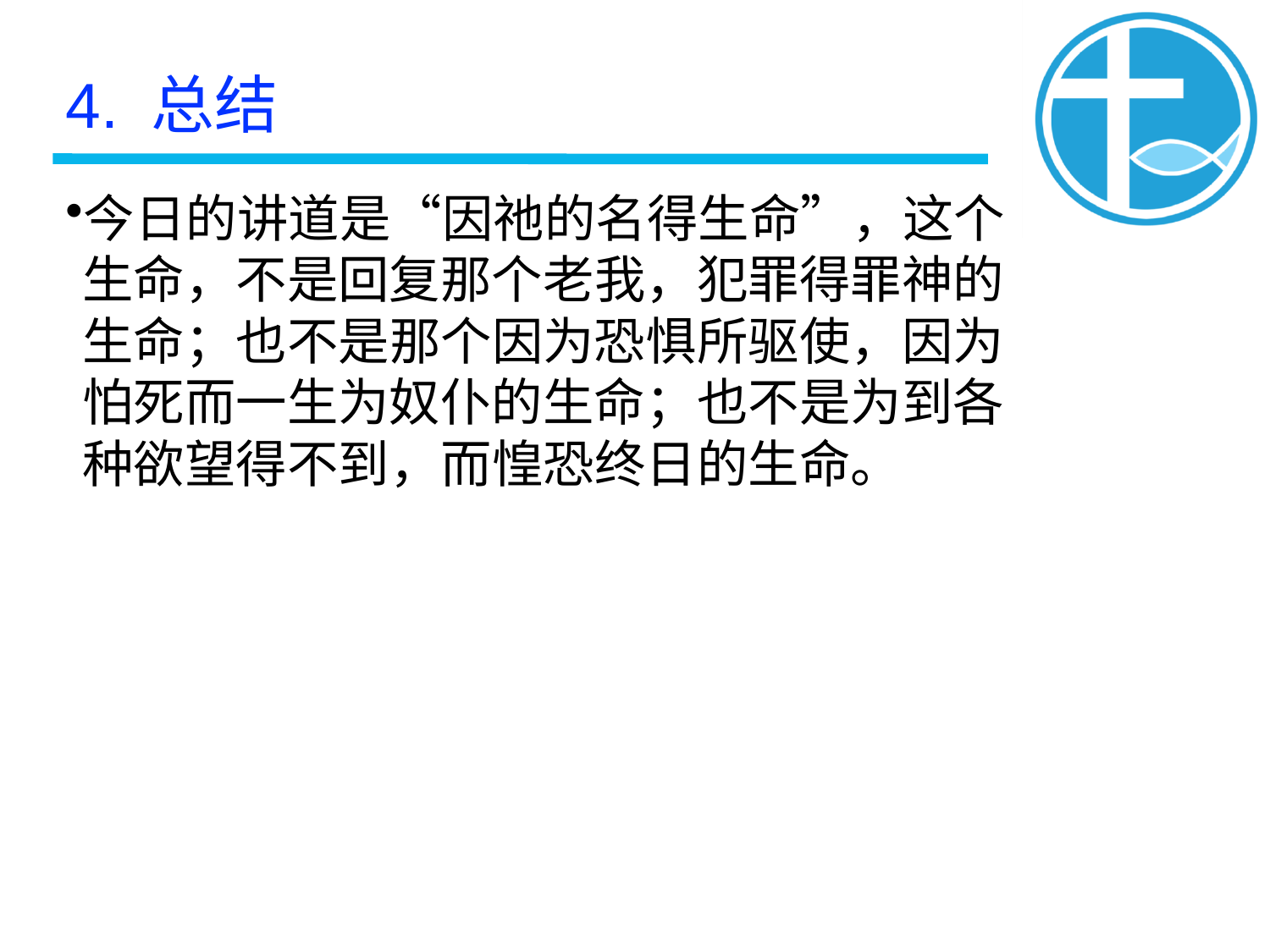

4. 总结
今日的讲道是“因祂的名得生命”，这个生命，不是回复那个老我，犯罪得罪神的生命；也不是那个因为恐惧所驱使，因为怕死而一生为奴仆的生命；也不是为到各种欲望得不到，而惶恐终日的生命。